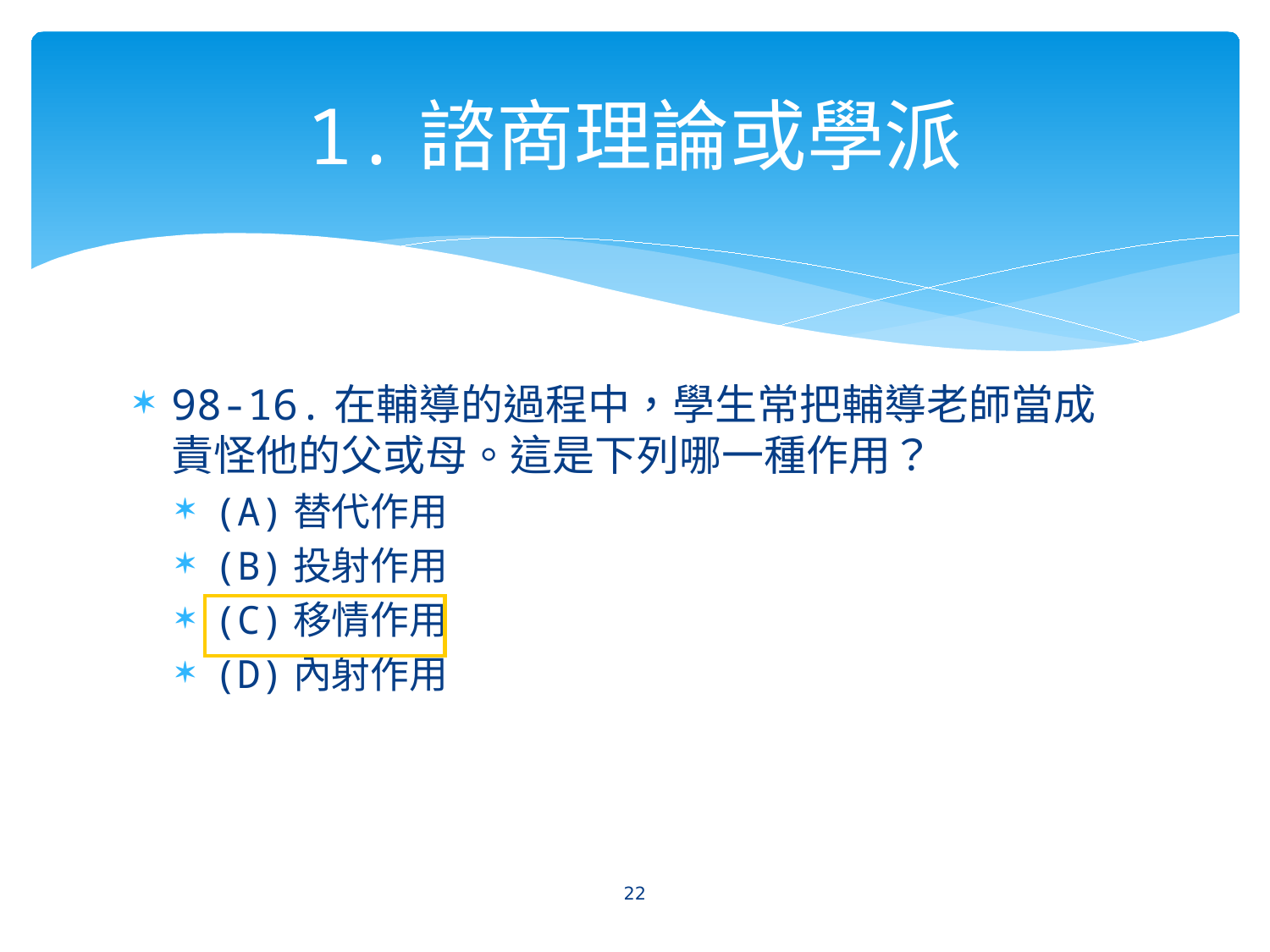

# 1.諮商理論或學派
98-16.在輔導的過程中，學生常把輔導老師當成責怪他的父或母。這是下列哪一種作用？
(A)替代作用
(B)投射作用
(C)移情作用
(D)內射作用

22